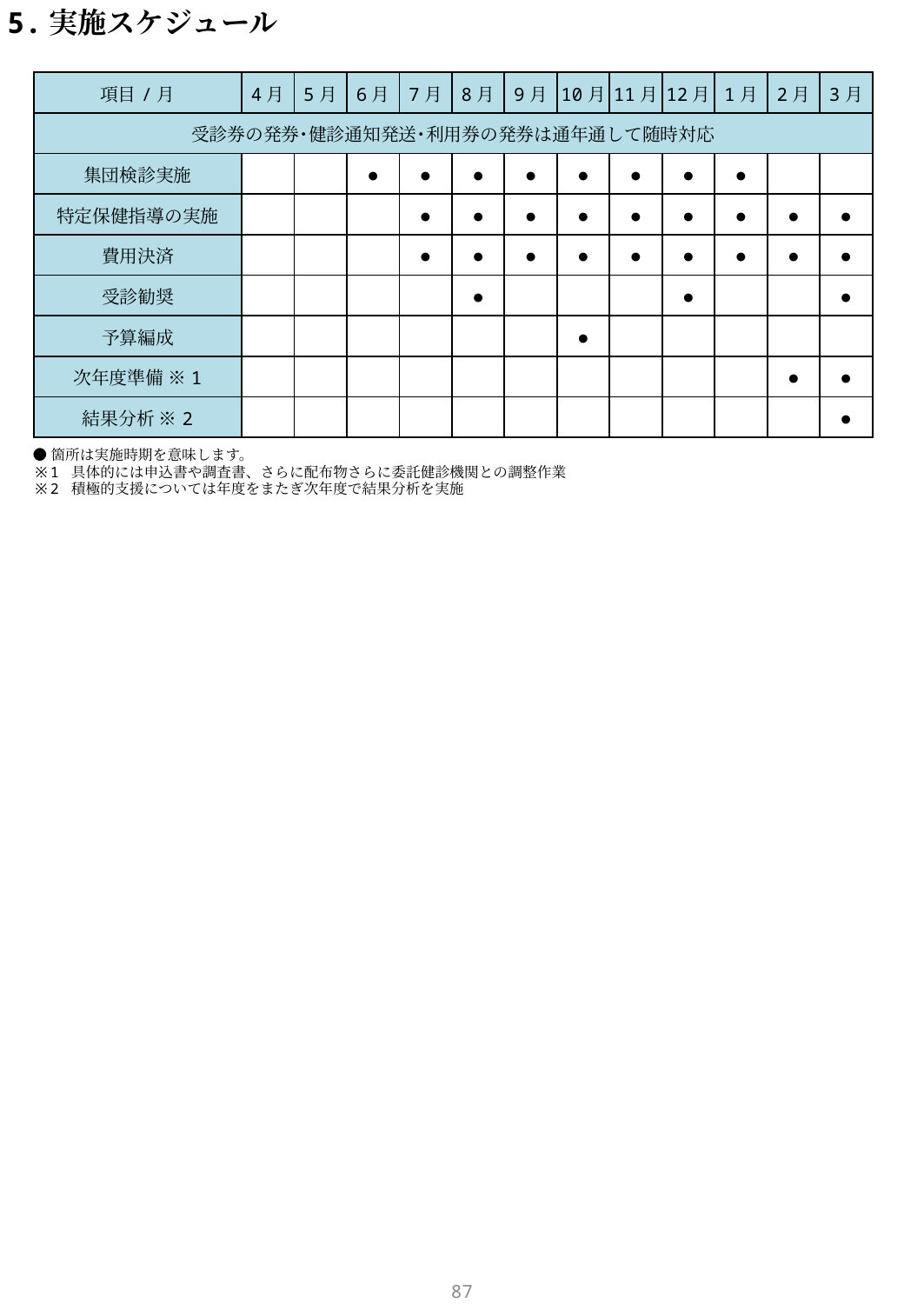

5.実施スケジュール
| 項目/月 | 4月 | 5月 | 6月 | 7月 | 8月 | 9月 | 10月 | 11月 | 12月 | 1月 | 2月 | 3月 |
| --- | --- | --- | --- | --- | --- | --- | --- | --- | --- | --- | --- | --- |
| 受診券の発券･健診通知発送･利用券の発券は通年通して随時対応 |  |  |  |  |  |  |  |  |  |  |  |  |
| 集団検診実施 |  |  | ● | ● | ● | ● | ● | ● | ● | ● |  |  |
| 特定保健指導の実施 |  |  |  | ● | ● | ● | ● | ● | ● | ● | ● | ● |
| 費用決済 |  |  |  | ● | ● | ● | ● | ● | ● | ● | ● | ● |
| 受診勧奨 |  |  |  |  | ● |  |  |  | ● |  |  | ● |
| 予算編成 |  |  |  |  |  |  | ● |  |  |  |  |  |
| 次年度準備 ※1 |  |  |  |  |  |  |  |  |  |  | ● | ● |
| 結果分析 ※2 |  |  |  |  |  |  |  |  |  |  |  | ● |
●箇所は実施時期を意味します。
※1 具体的には申込書や調査書、さらに配布物さらに委託健診機関との調整作業
※2 積極的支援については年度をまたぎ次年度で結果分析を実施
87